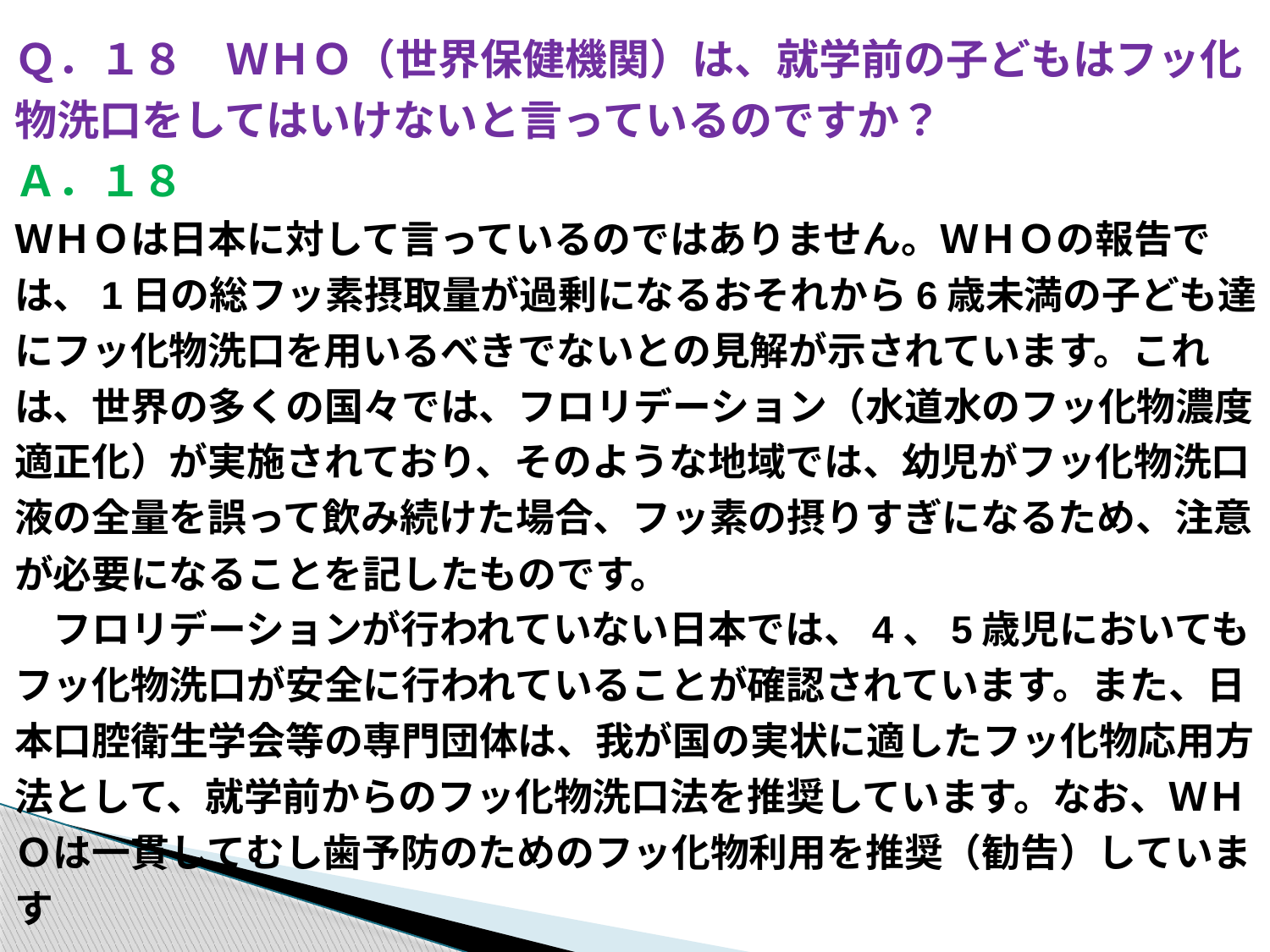

Ｑ．１８　ＷＨＯ（世界保健機関）は、就学前の子どもはフッ化物洗口をしてはいけないと言っているのですか？
Ａ．１８
ＷＨＯは日本に対して言っているのではありません。ＷＨＯの報告では、1日の総フッ素摂取量が過剰になるおそれから6歳未満の子ども達にフッ化物洗口を用いるべきでないとの見解が示されています。これは、世界の多くの国々では、フロリデーション（水道水のフッ化物濃度適正化）が実施されており、そのような地域では、幼児がフッ化物洗口液の全量を誤って飲み続けた場合、フッ素の摂りすぎになるため、注意が必要になることを記したものです。
　フロリデーションが行われていない日本では、4、5歳児においてもフッ化物洗口が安全に行われていることが確認されています。また、日本口腔衛生学会等の専門団体は、我が国の実状に適したフッ化物応用方法として、就学前からのフッ化物洗口法を推奨しています。なお、ＷＨＯは一貫してむし歯予防のためのフッ化物利用を推奨（勧告）しています